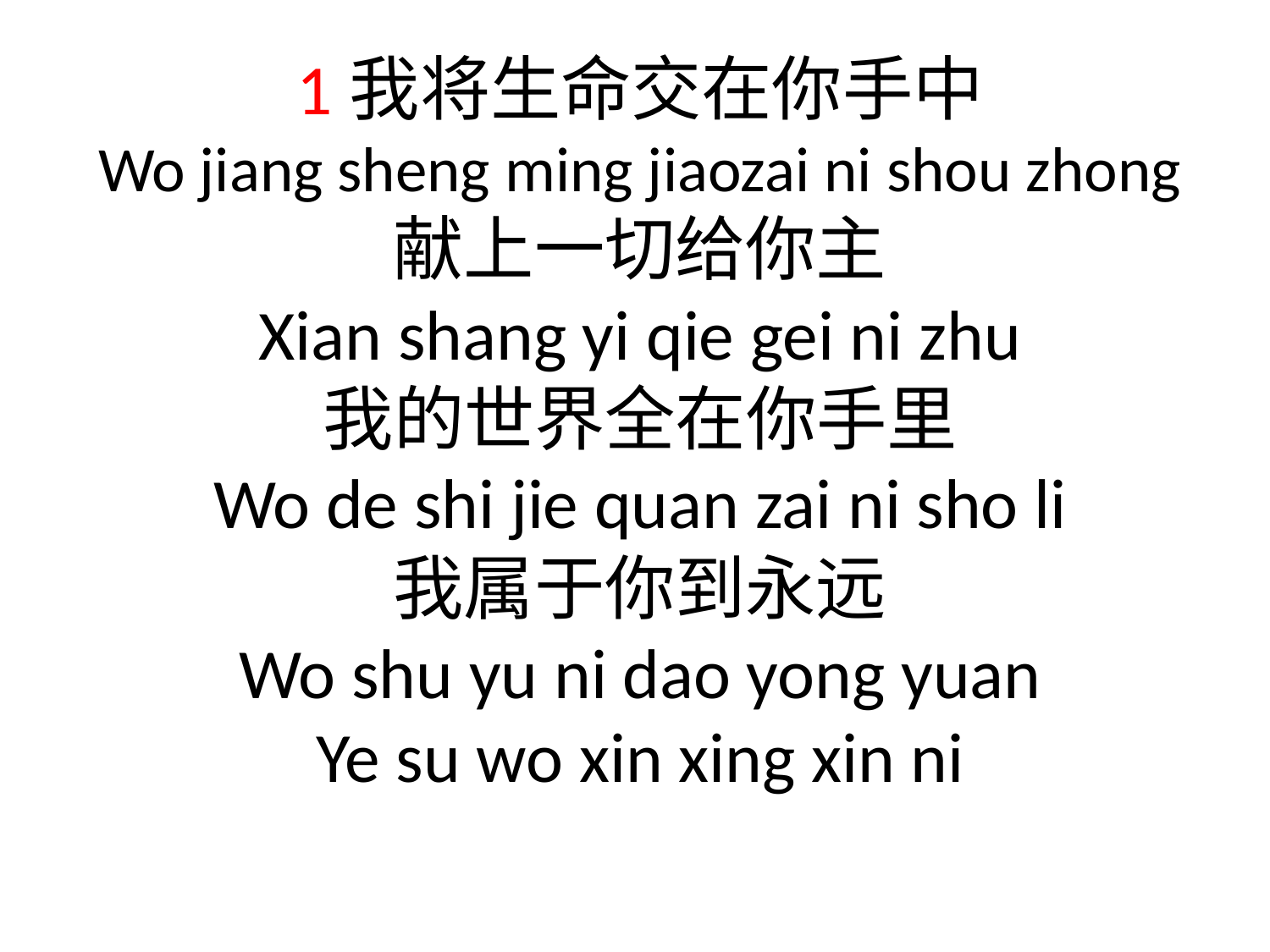

1我将生命交在你手中
Wo jiang sheng ming jiaozai ni shou zhong
献上一切给你主
Xian shang yi qie gei ni zhu
我的世界全在你手里
Wo de shi jie quan zai ni sho li
我属于你到永远
Wo shu yu ni dao yong yuan
Ye su wo xin xing xin ni